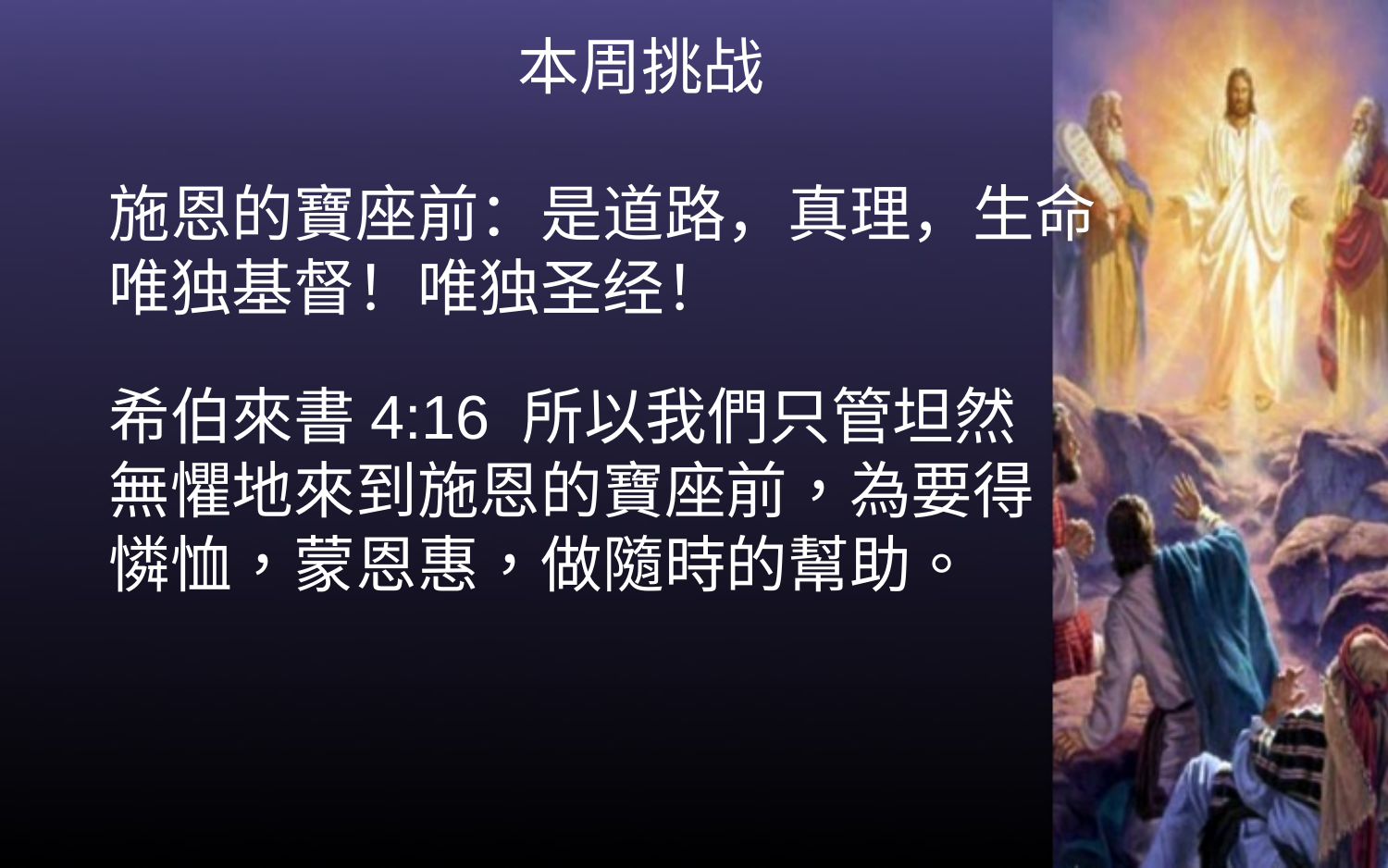

本周挑战
施恩的寶座前：是道路，真理，生命
唯独基督！唯独圣经！
希伯來書4:16 所以我們只管坦然無懼地來到施恩的寶座前，為要得憐恤，蒙恩惠，做隨時的幫助。